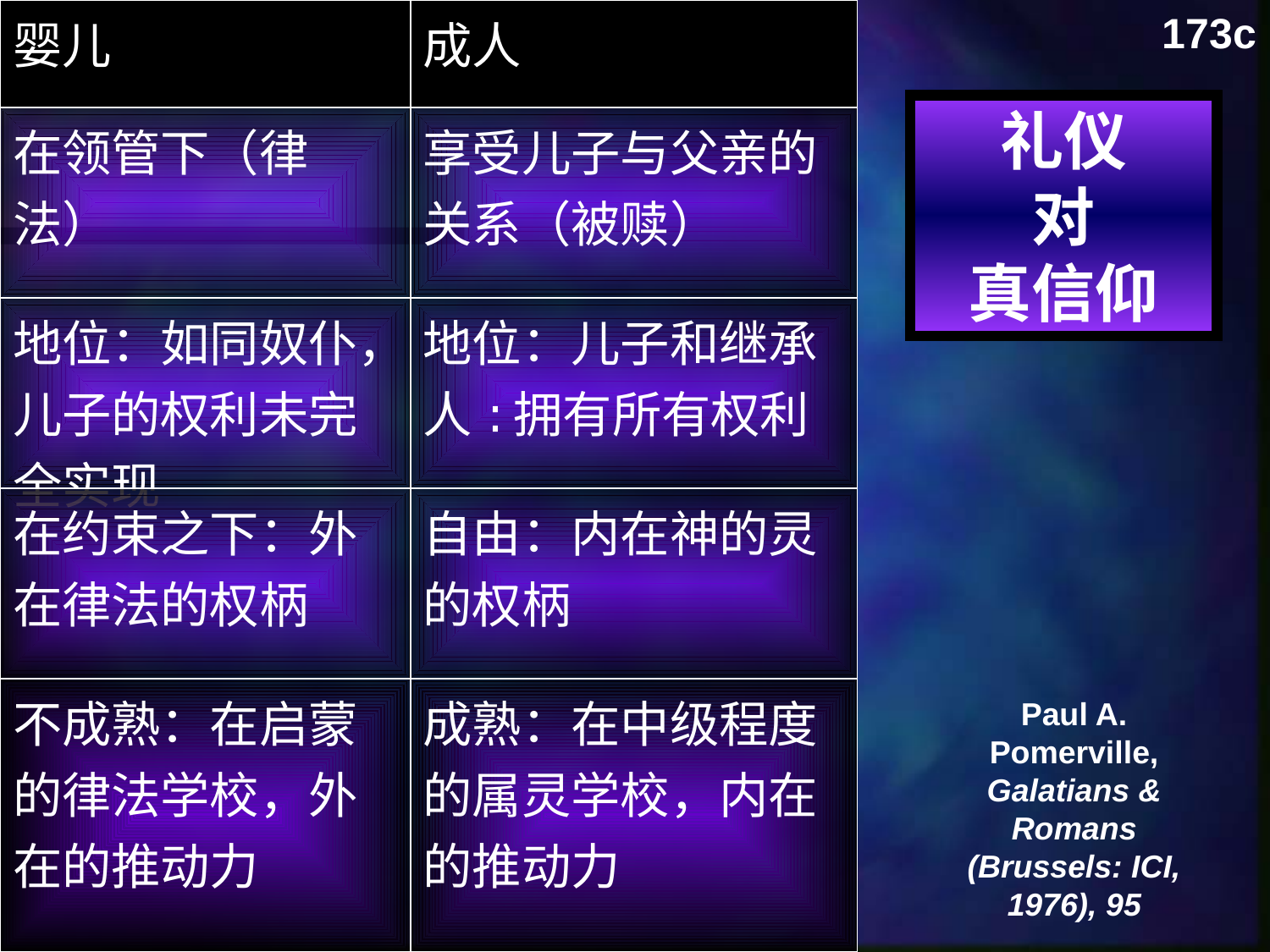

| 婴儿 | 成人 |
| --- | --- |
| 在领管下（律法） | 享受儿子与父亲的关系（被赎） |
| 地位：如同奴仆，儿子的权利未完全实现 | 地位：儿子和继承人:拥有所有权利 |
| 在约束之下：外在律法的权柄 | 自由：内在神的灵的权柄 |
| 不成熟：在启蒙的律法学校，外在的推动力 | 成熟：在中级程度的属灵学校，内在的推动力 |
173c

礼仪
对
真信仰

Paul A. Pomerville, Galatians & Romans (Brussels: ICI, 1976), 95